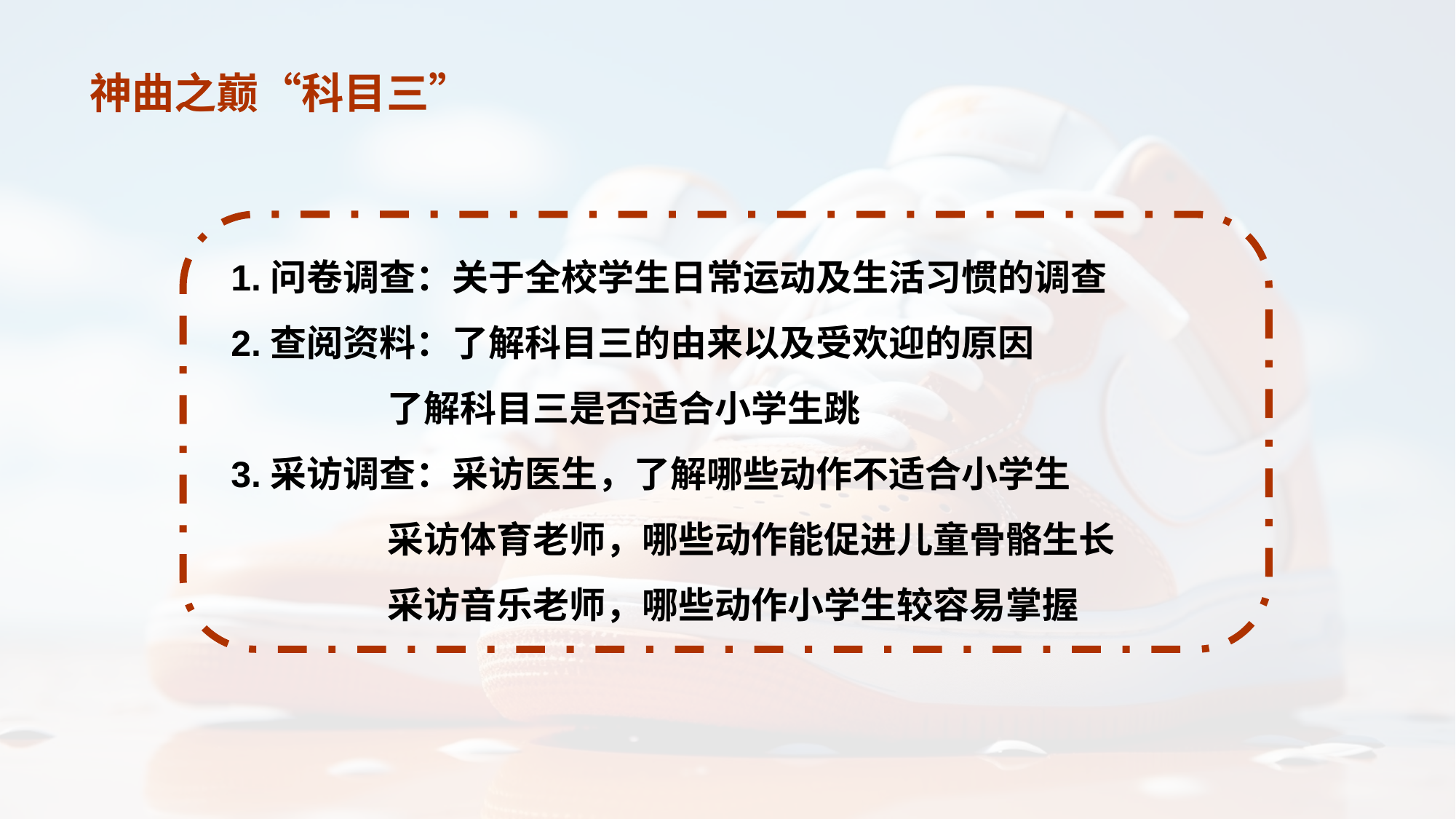

# 神曲之巅“科目三”

1.问卷调查：关于全校学生日常运动及生活习惯的调查
2.查阅资料：了解科目三的由来以及受欢迎的原因
                  了解科目三是否适合小学生跳
3.采访调查：采访医生，了解哪些动作不适合小学生
                  采访体育老师，哪些动作能促进儿童骨骼生长
                  采访音乐老师，哪些动作小学生较容易掌握